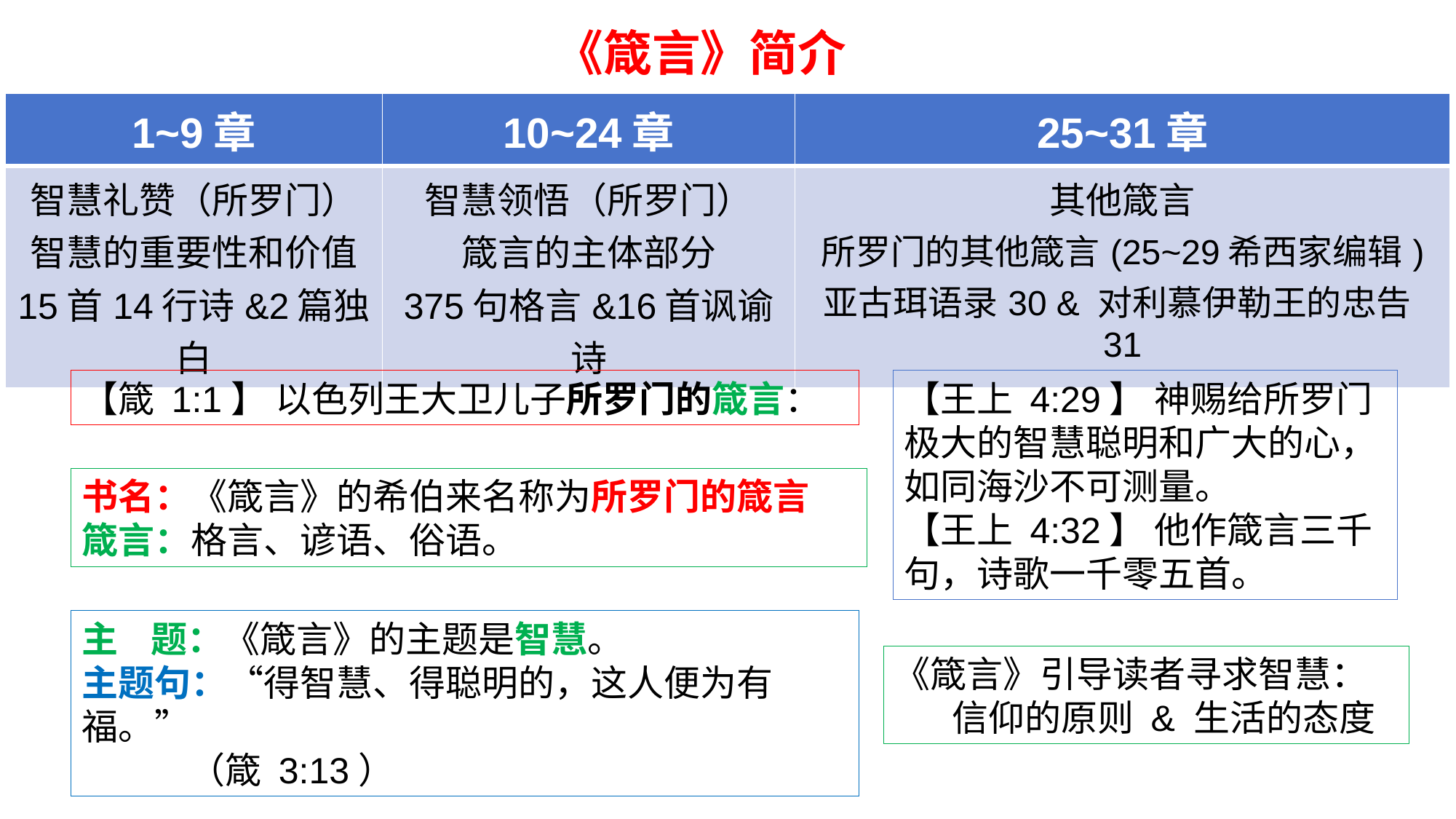

《箴言》简介
| 1~9章 | 10~24章 | 25~31章 |
| --- | --- | --- |
| 智慧礼赞（所罗门） 智慧的重要性和价值 15首14行诗&2篇独白 | 智慧领悟（所罗门） 箴言的主体部分 375句格言&16首讽谕诗 | 其他箴言 所罗门的其他箴言(25~29希西家编辑) 亚古珥语录30 & 对利慕伊勒王的忠告31 |
【箴 1:1】 以色列王大卫儿子所罗门的箴言：
【王上 4:29】 神赐给所罗门极大的智慧聪明和广大的心，如同海沙不可测量。
【王上 4:32】 他作箴言三千句，诗歌一千零五首。
书名：《箴言》的希伯来名称为所罗门的箴言
箴言：格言、谚语、俗语。
主    题：《箴言》的主题是智慧。
主题句：“得智慧、得聪明的，这人便为有福。”
            （箴 3:13）
《箴言》引导读者寻求智慧：
      信仰的原则 & 生活的态度